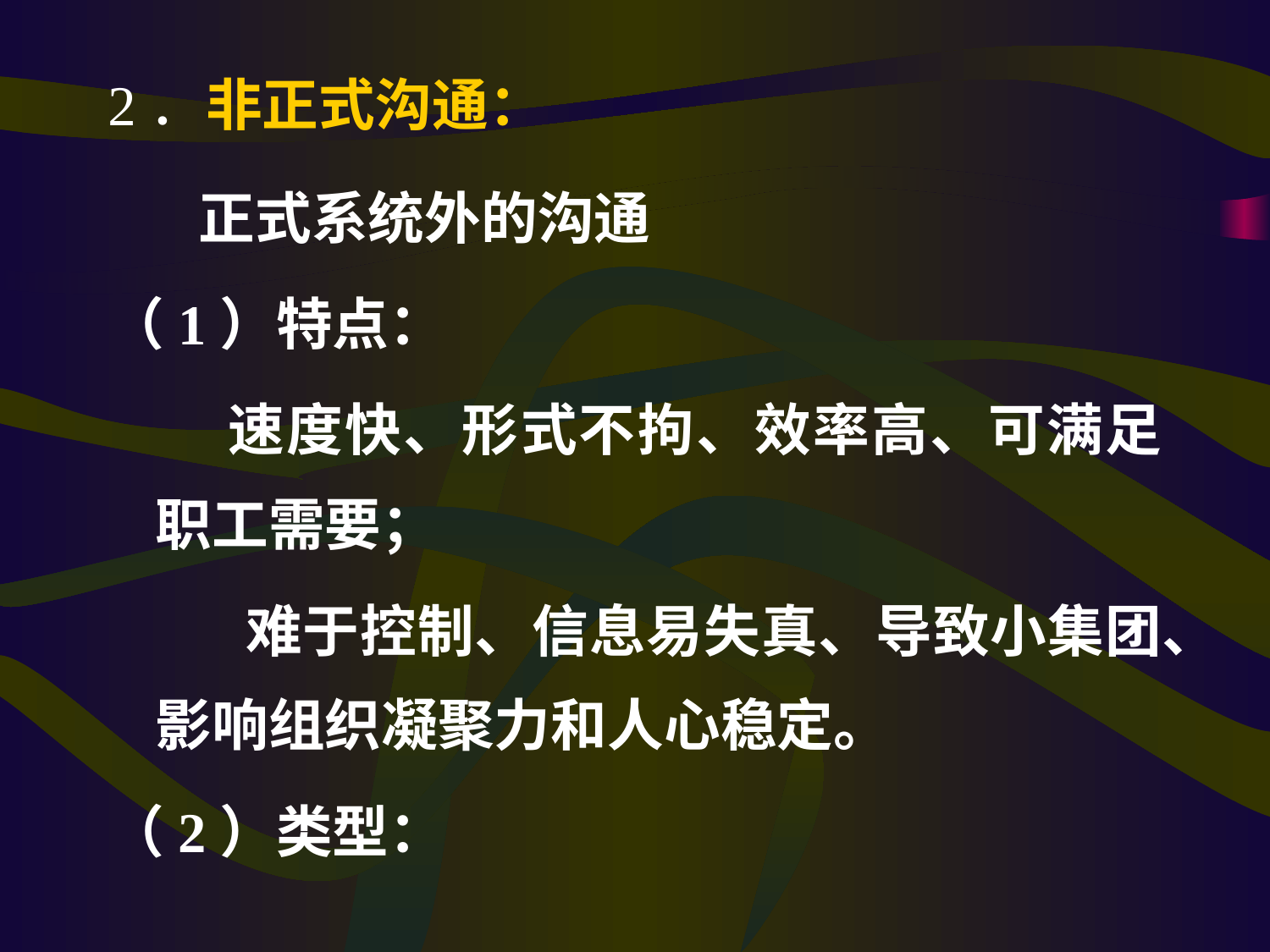

2．非正式沟通：
      正式系统外的沟通
（1）特点：
       速度快、形式不拘、效率高、可满足职工需要；
         难于控制、信息易失真、导致小集团、影响组织凝聚力和人心稳定。
（2）类型：
#